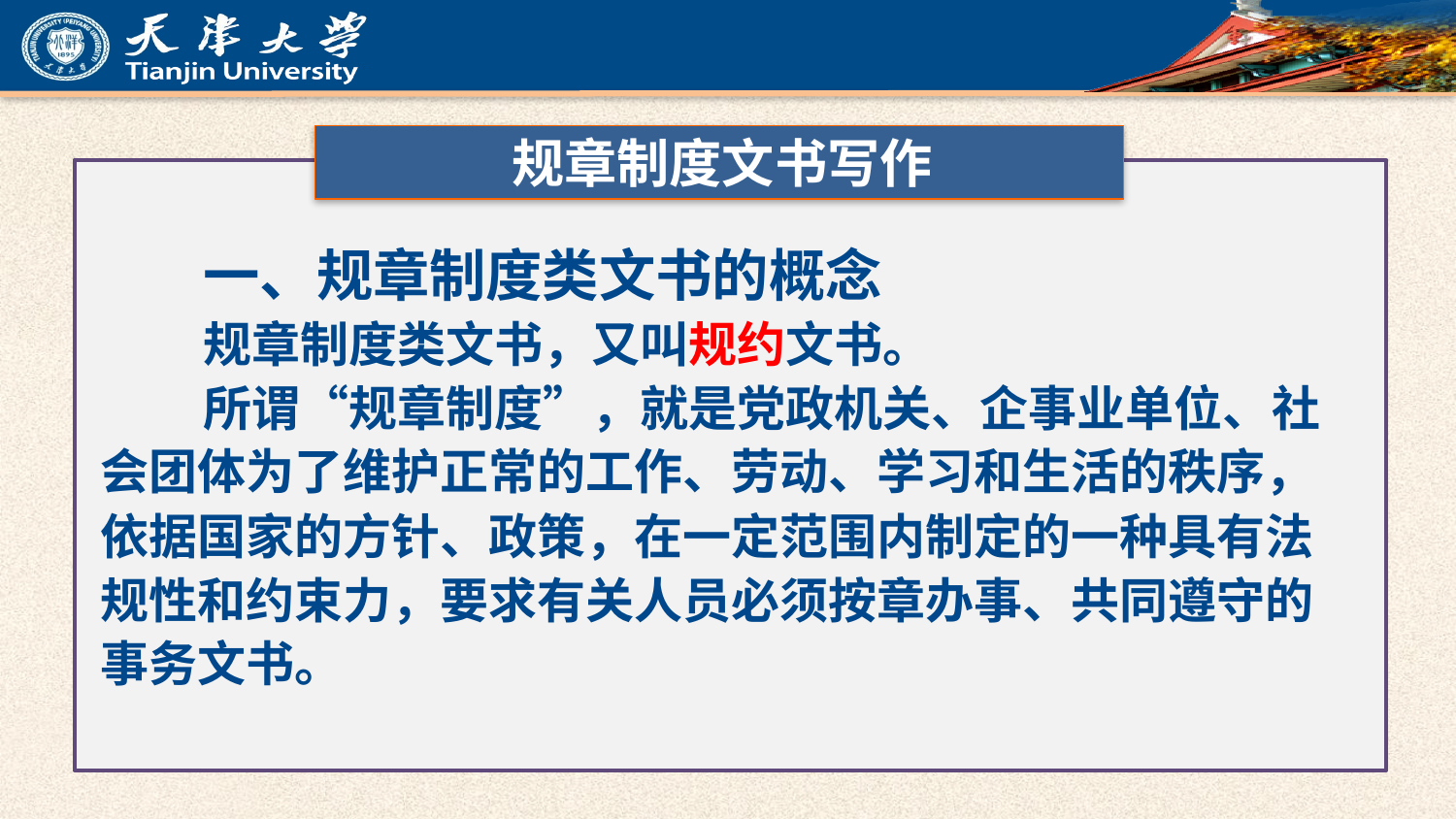

# 规章制度文书写作

一、规章制度类文书的概念
规章制度类文书，又叫规约文书。
所谓“规章制度”，就是党政机关、企事业单位、社会团体为了维护正常的工作、劳动、学习和生活的秩序，依据国家的方针、政策，在一定范围内制定的一种具有法规性和约束力，要求有关人员必须按章办事、共同遵守的事务文书。